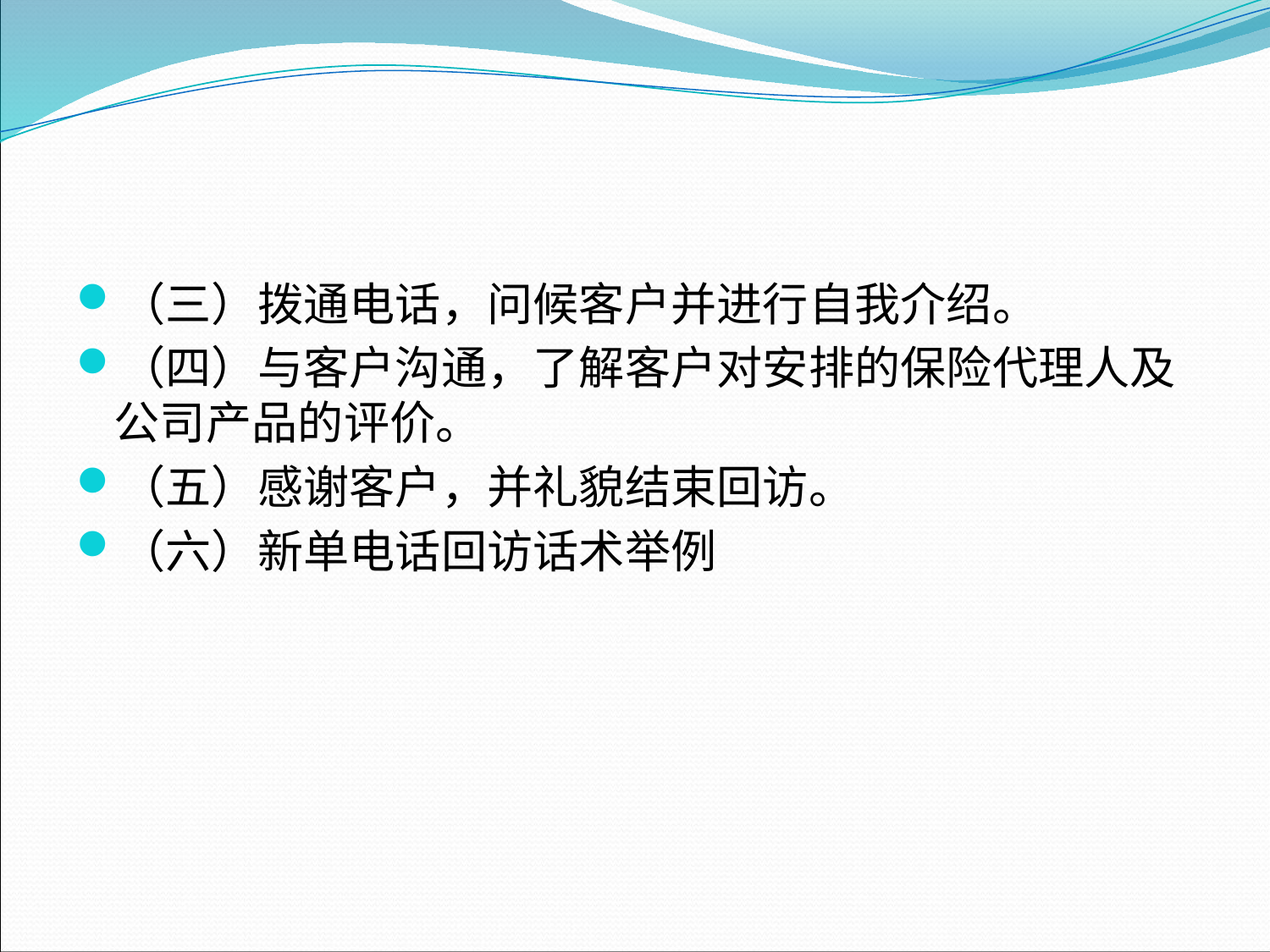

#
（三）拨通电话，问候客户并进行自我介绍。
（四）与客户沟通，了解客户对安排的保险代理人及公司产品的评价。
（五）感谢客户，并礼貌结束回访。
（六）新单电话回访话术举例